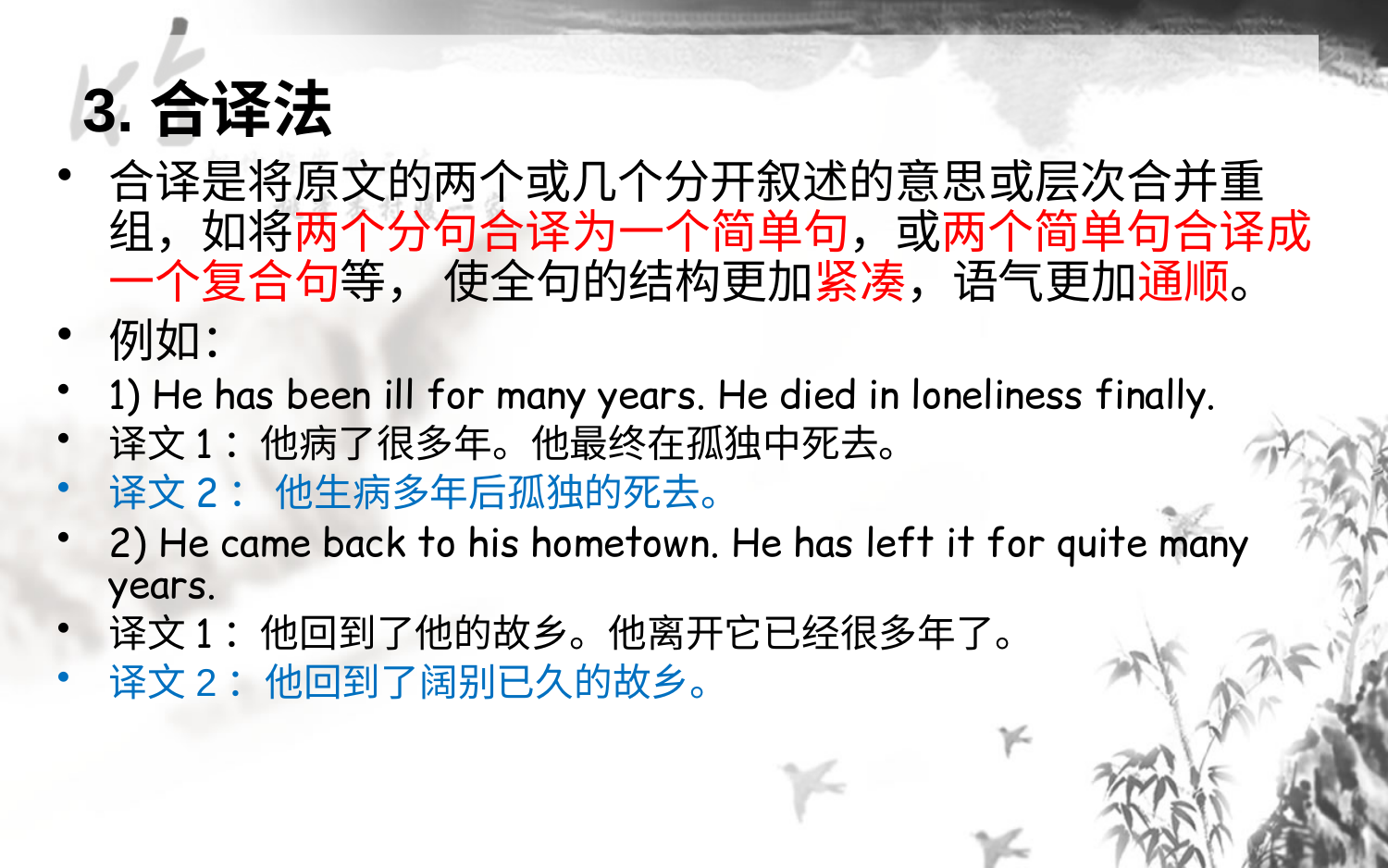

# 3.合译法
合译是将原文的两个或几个分开叙述的意思或层次合并重组，如将两个分句合译为一个简单句，或两个简单句合译成一个复合句等， 使全句的结构更加紧凑，语气更加通顺。
例如：
1) He has been ill for many years. He died in loneliness finally.
译文1：他病了很多年。他最终在孤独中死去。
译文2： 他生病多年后孤独的死去。
2) He came back to his hometown. He has left it for quite many years.
译文1：他回到了他的故乡。他离开它已经很多年了。
译文2：他回到了阔别已久的故乡。